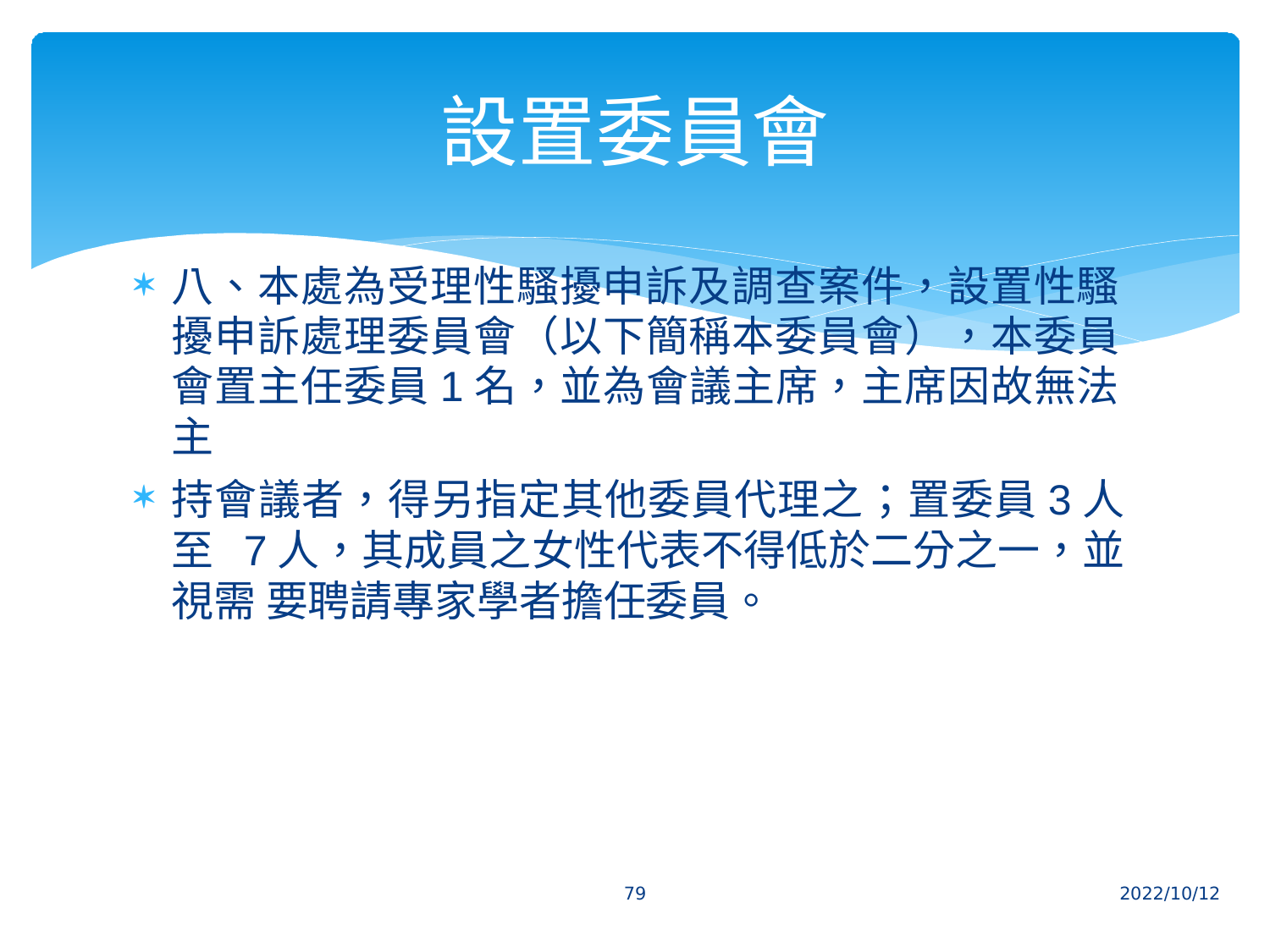

# 設置委員會
八、本處為受理性騷擾申訴及調查案件，設置性騷 擾申訴處理委員會（以下簡稱本委員會），本委員 會置主任委員1名，並為會議主席，主席因故無法主
持會議者，得另指定其他委員代理之；置委員3人至  7人，其成員之女性代表不得低於二分之一，並視需 要聘請專家學者擔任委員。
79
2022/10/12